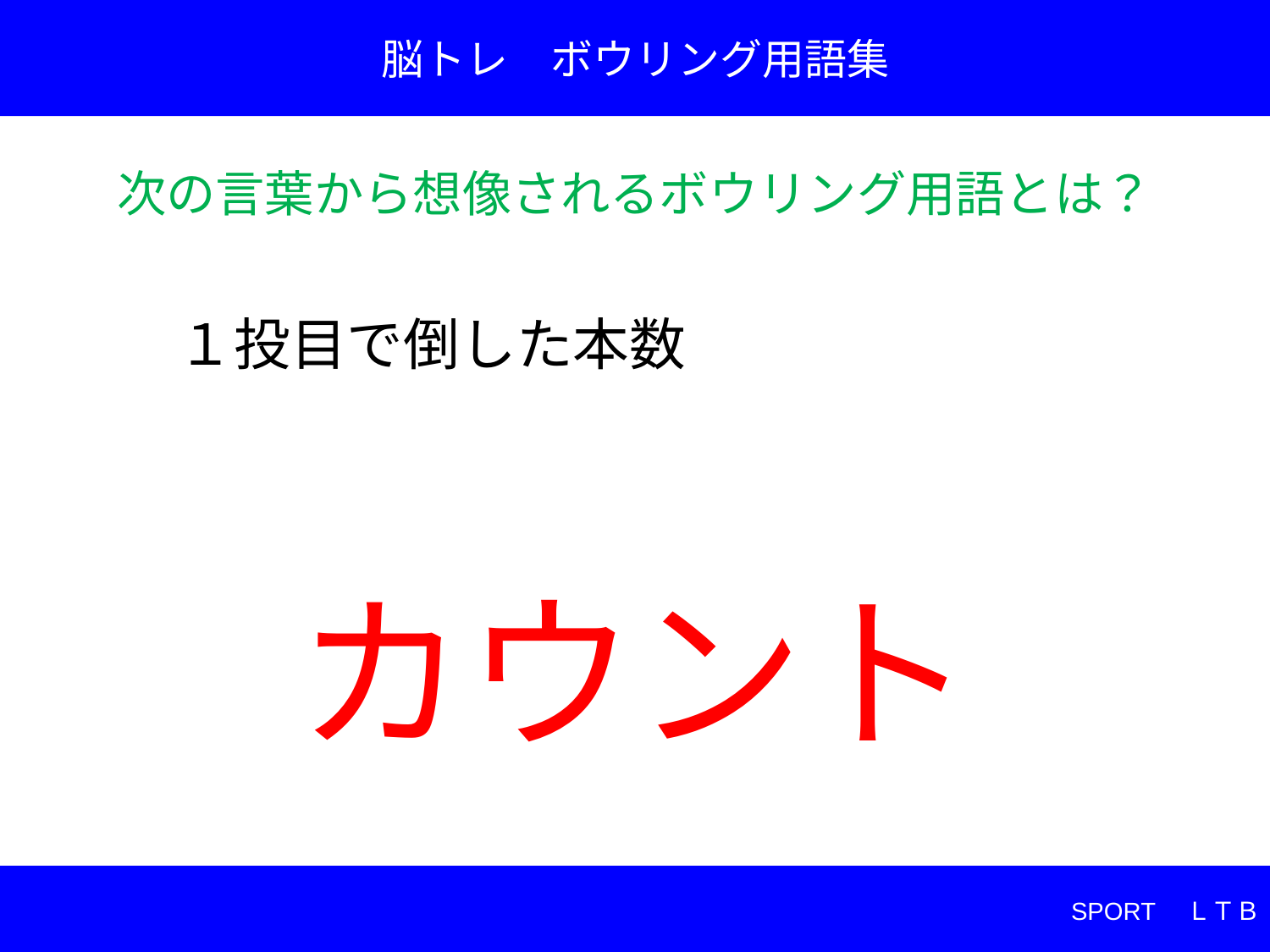

脳トレ　ボウリング用語集
次の言葉から想像されるボウリング用語とは？
１投目で倒した本数
# カウント
SPORT　ＬＴＢ